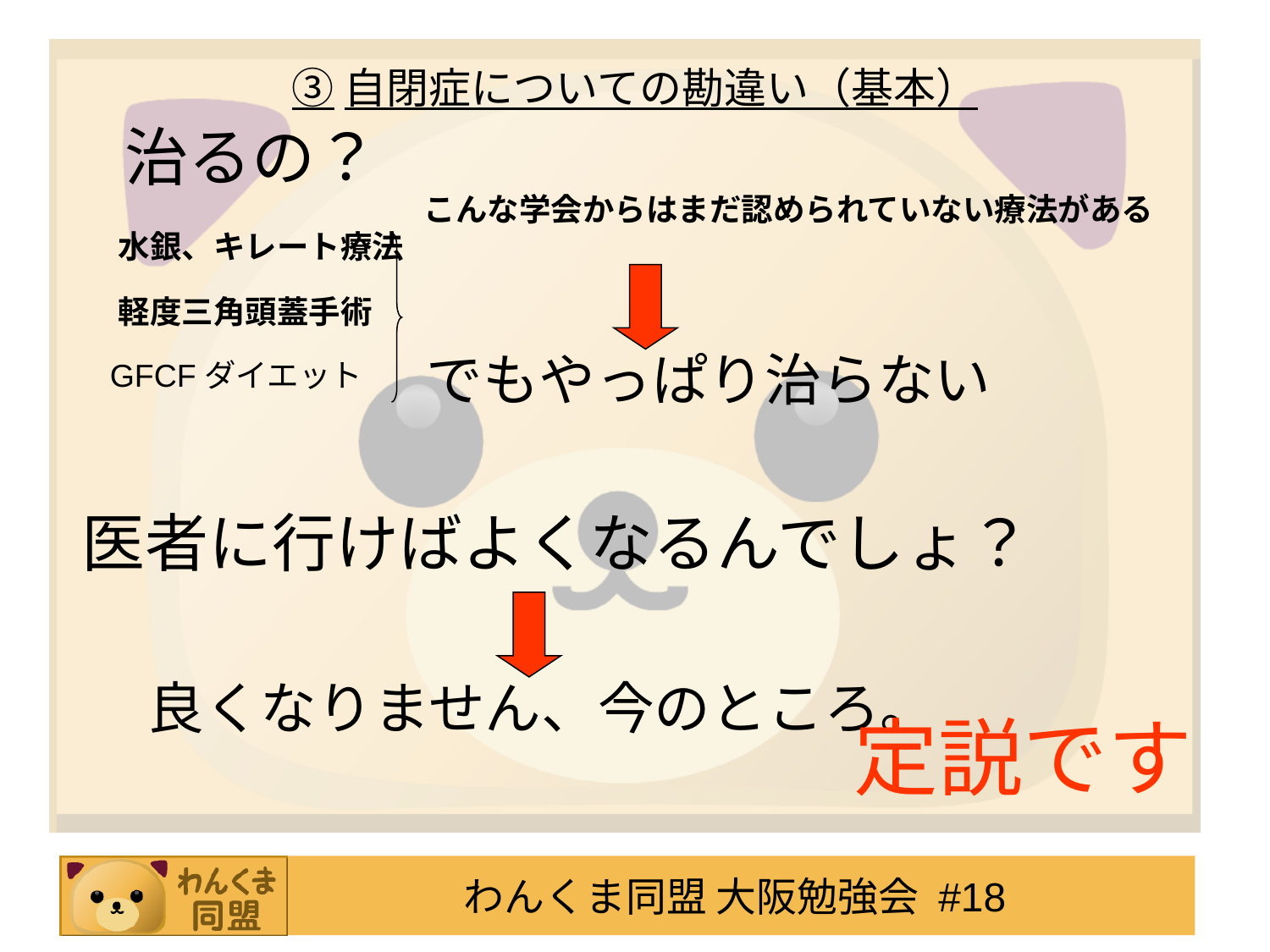

# ③自閉症についての勘違い（基本）
治るの？
こんな学会からはまだ認められていない療法がある
水銀、キレート療法

でもやっぱり治らない
軽度三角頭蓋手術
GFCFダイエット
医者に行けばよくなるんでしょ？

良くなりません、今のところ。
定説です